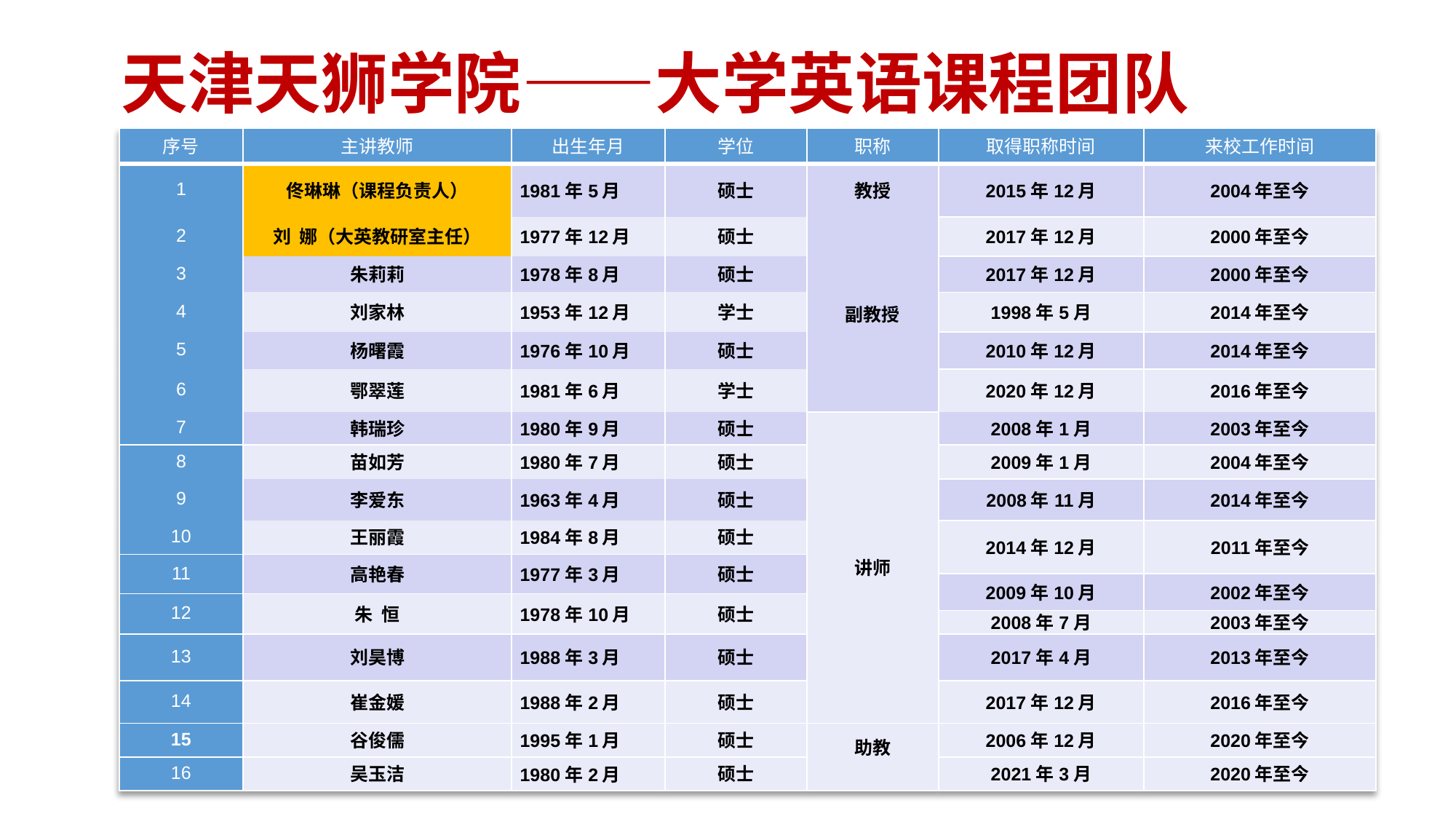

# 天津天狮学院——大学英语课程团队
| 序号 | 主讲教师 | 出生年月 | 学位 | 职称 | 取得职称时间 | 来校工作时间 |
| --- | --- | --- | --- | --- | --- | --- |
| 1 | 佟琳琳（课程负责人） | 1981年5月 | 硕士 | 教授 | 2015年12月 | 2004年至今 |
| 2 | 刘 娜（大英教研室主任） | 1977年12月 | 硕士 | 副教授 |  |  |
|  |  |  |  |  | 2017年12月 | 2000年至今 |
| 3 | 朱莉莉 | 1978年8月 | 硕士 |  |  |  |
|  |  |  |  |  | 2017年12月 | 2000年至今 |
| 4 | 刘家林 | 1953年12月 | 学士 |  |  |  |
|  |  |  |  |  | 1998年5月 | 2014年至今 |
| 5 | 杨曙霞 | 1976年10月 | 硕士 |  |  |  |
|  |  |  |  |  | 2010年12月 | 2014年至今 |
| 6 | 鄂翠莲 | 1981年6月 | 学士 |  |  |  |
|  |  |  |  |  | 2020年12月 | 2016年至今 |
| 7 | 韩瑞珍 | 1980年9月 | 硕士 |  | 2008年1月 | 2003年至今 |
|  |  |  |  | 讲师 |  |  |
| 8 | 苗如芳 | 1980年7月 | 硕士 |  | 2009年1月 | 2004年至今 |
| 9 | 李爱东 | 1963年4月 | 硕士 |  |  |  |
|  |  |  |  |  | 2008年11月 | 2014年至今 |
| 10 | 王丽霞 | 1984年8月 | 硕士 |  |  |  |
|  |  |  |  |  | 2014年12月 | 2011年至今 |
| 11 | 高艳春 | 1977年3月 | 硕士 |  |  |  |
|  |  |  |  |  | 2009年10月 | 2002年至今 |
| 12 | 朱 恒 | 1978年10月 | 硕士 |  |  |  |
|  |  |  |  |  | 2008年7月 | 2003年至今 |
| 13 | 刘昊博 | 1988年3月 | 硕士 |  | 2017年4月 | 2013年至今 |
| 14 | 崔金媛 | 1988年2月 | 硕士 |  | 2017年12月 | 2016年至今 |
| 15 | 谷俊儒 | 1995年1月 | 硕士 | 助教 | 2006年12月 | 2020年至今 |
| 16 | 吴玉洁 | 1980年2月 | 硕士 |  | 2021年3月 | 2020年至今 |